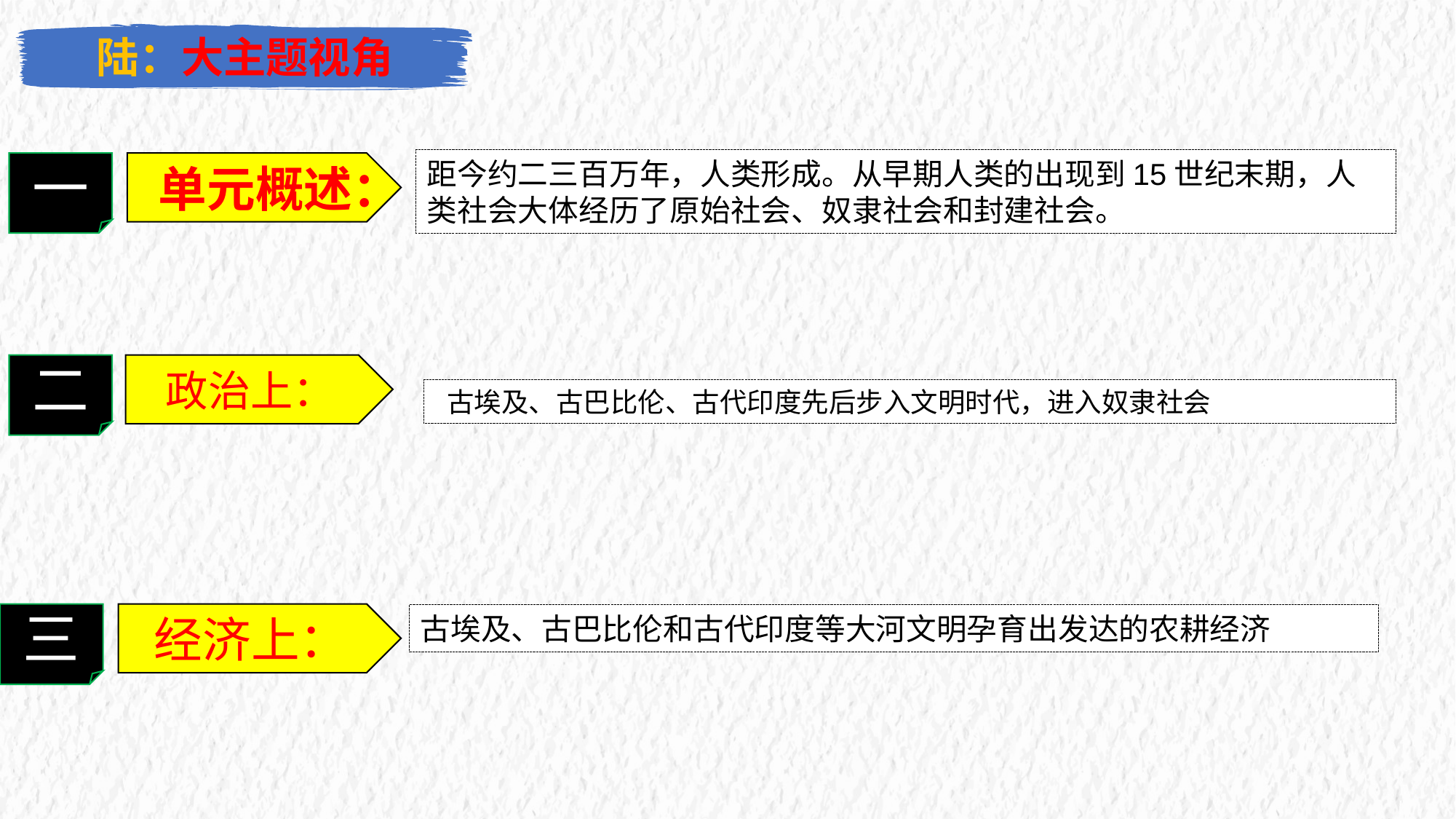

陆：大主题视角
距今约二三百万年，人类形成。从早期人类的出现到15世纪末期，人类社会大体经历了原始社会、奴隶社会和封建社会。
一
单元概述：
二
政治上：
 古埃及、古巴比伦、古代印度先后步入文明时代，进入奴隶社会
经济上：
三
古埃及、古巴比伦和古代印度等大河文明孕育出发达的农耕经济